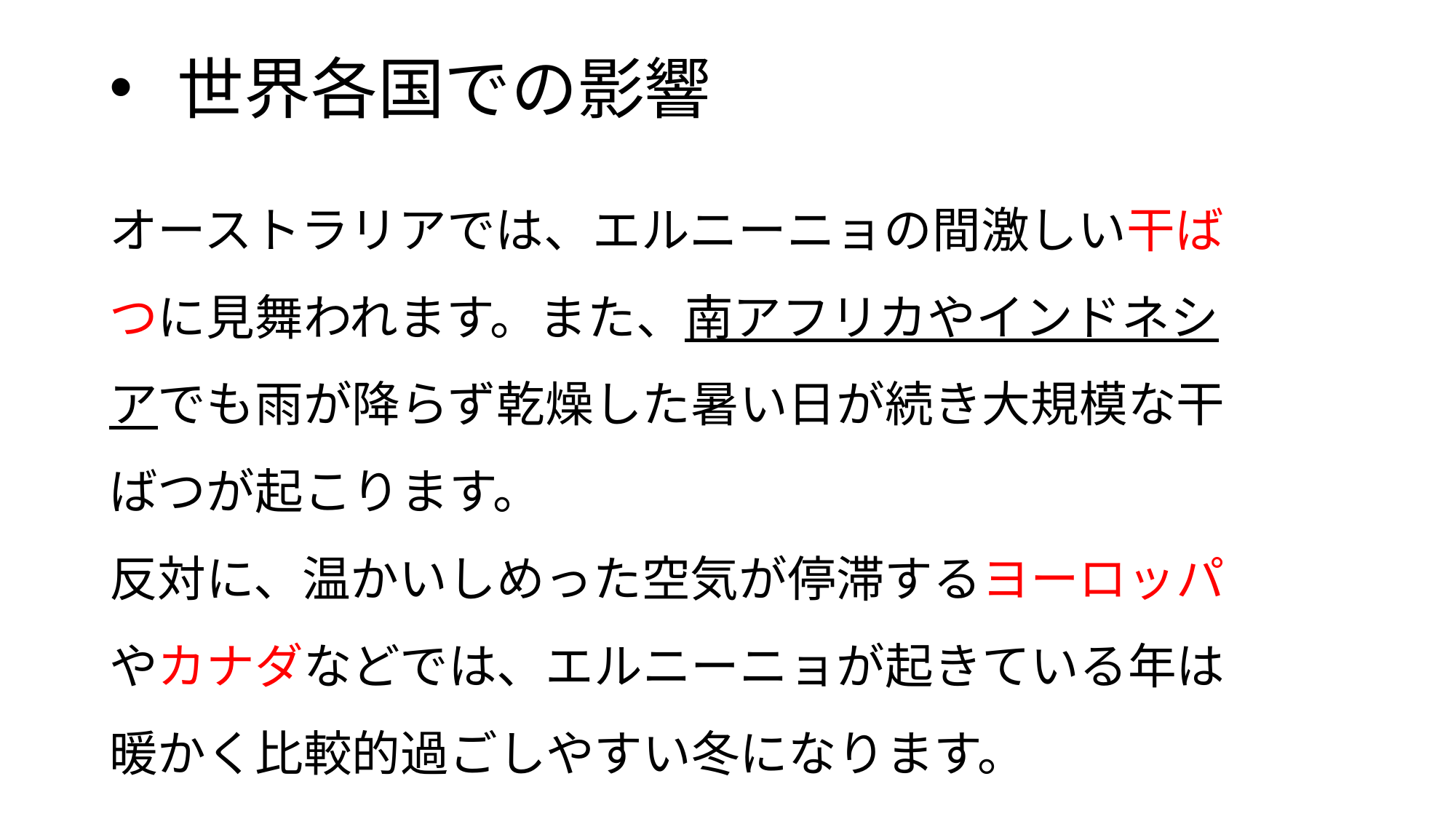

世界各国での影響
オーストラリアでは、エルニーニョの間激しい干ばつに見舞われます。また、南アフリカやインドネシアでも雨が降らず乾燥した暑い日が続き大規模な干ばつが起こります。
反対に、温かいしめった空気が停滞するヨーロッパやカナダなどでは、エルニーニョが起きている年は暖かく比較的過ごしやすい冬になります。